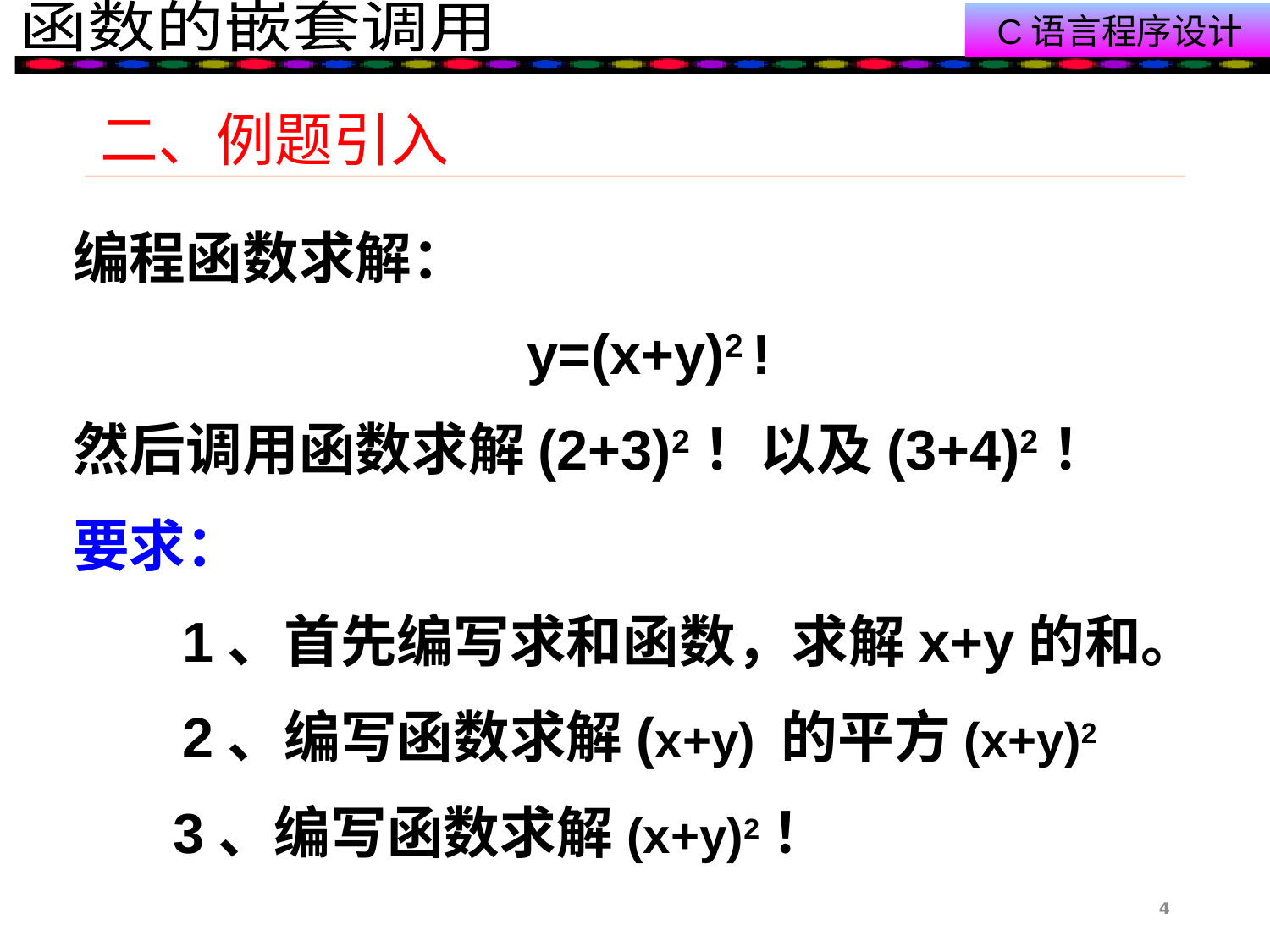

# 二、例题引入
编程函数求解：
                             y=(x+y)2 !
然后调用函数求解(2+3)2！以及(3+4)2！
要求：
       1、首先编写求和函数，求解x+y的和。
       2、编写函数求解(x+y) 的平方(x+y)2
           3、编写函数求解(x+y)2！
4